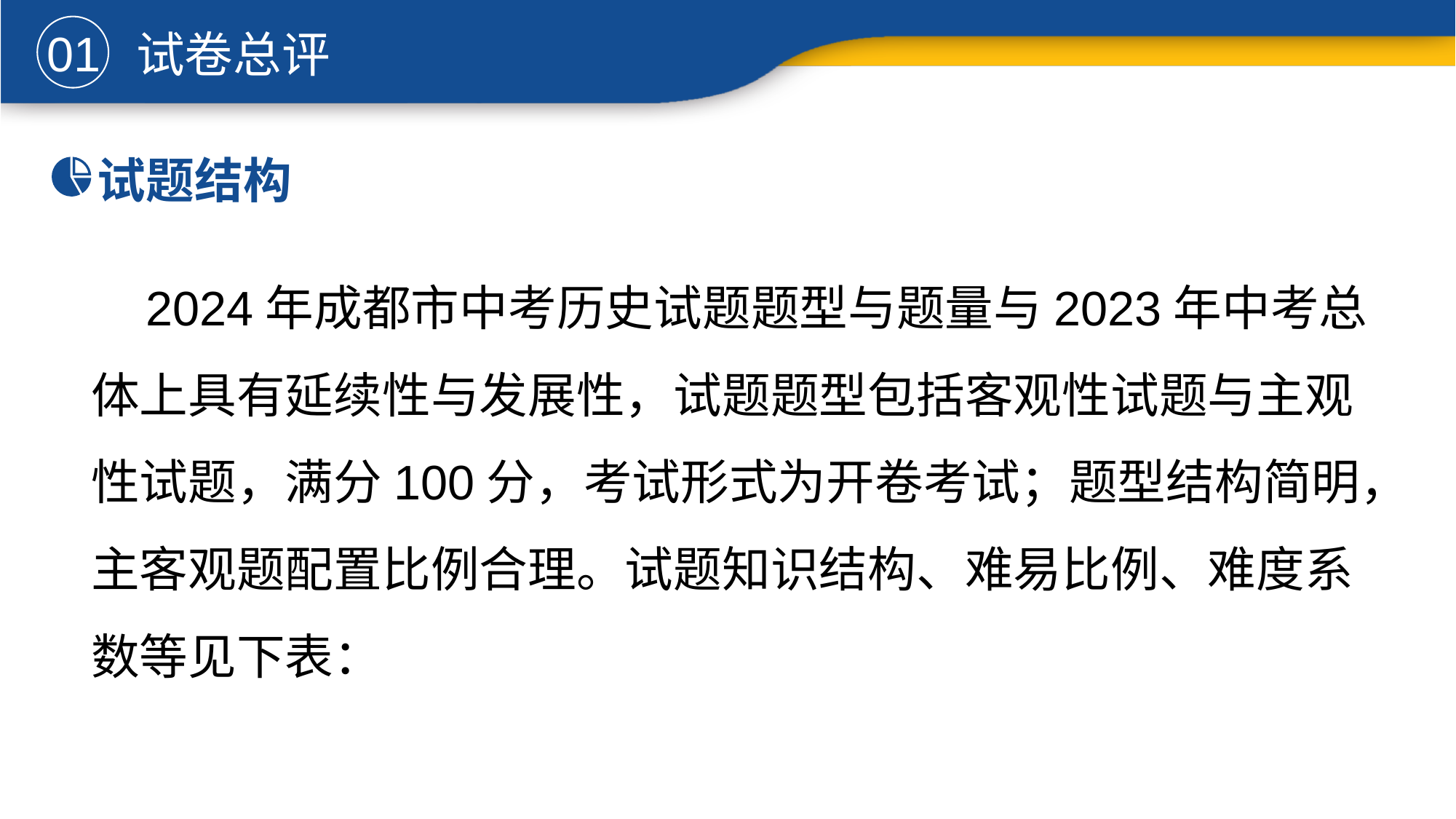

01
试卷总评
试题结构

 2024年成都市中考历史试题题型与题量与2023年中考总体上具有延续性与发展性，试题题型包括客观性试题与主观性试题，满分100分，考试形式为开卷考试；题型结构简明，主客观题配置比例合理。试题知识结构、难易比例、难度系数等见下表：